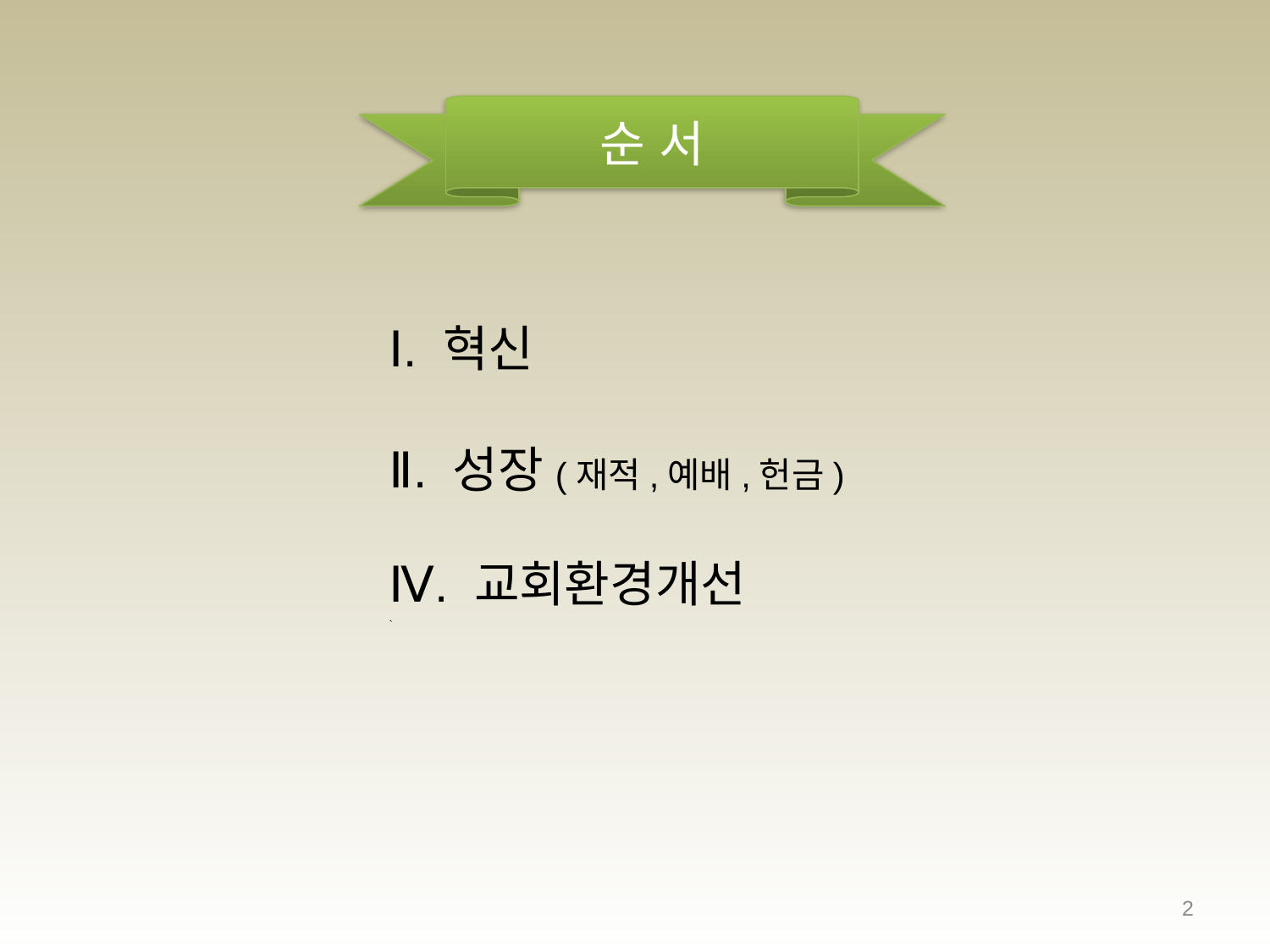

순 서
Ⅰ. 혁신

Ⅱ. 성장(재적,예배,헌금)

Ⅳ. 교회환경개선
`
2